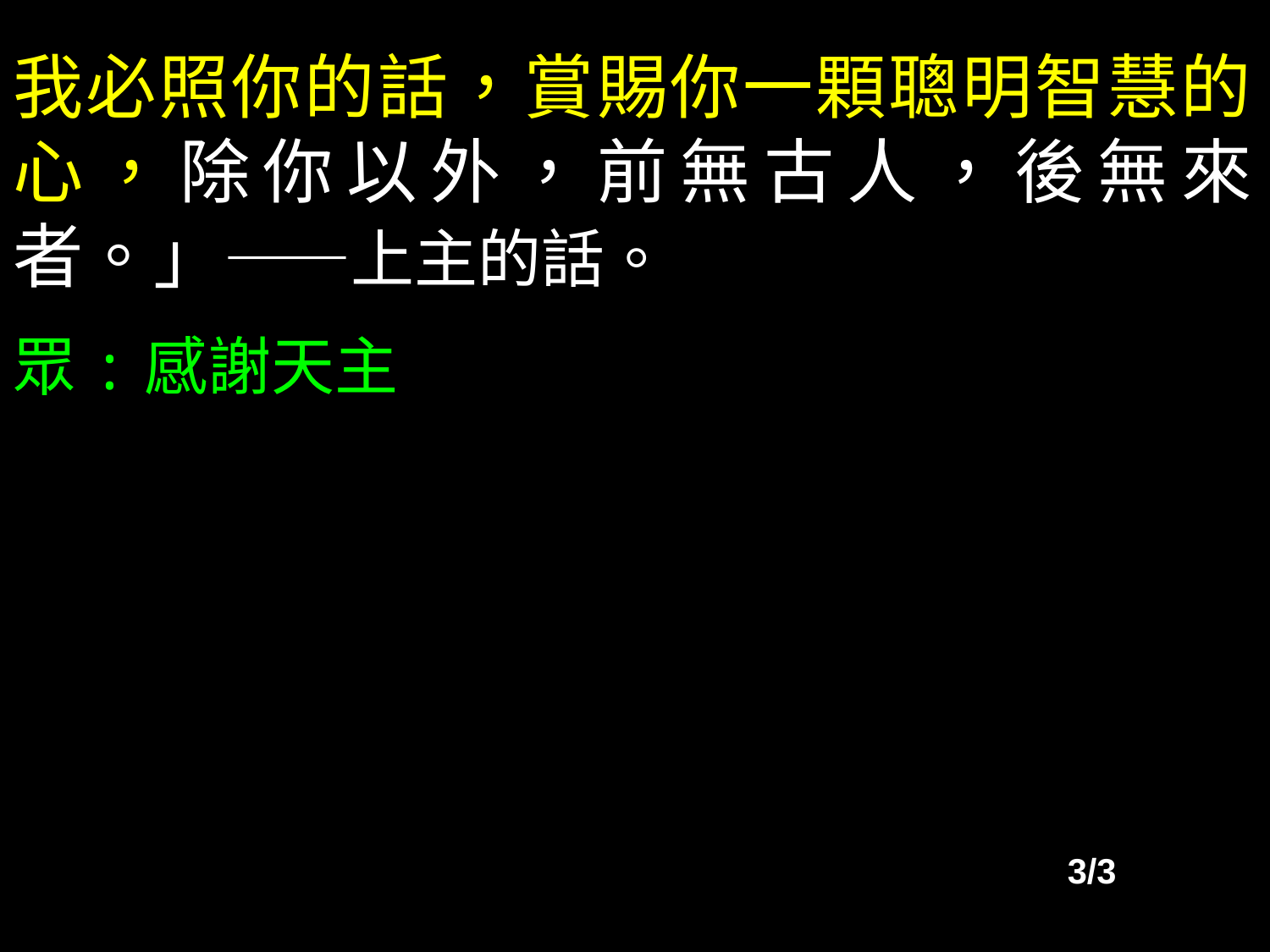

我必照你的話，賞賜你一顆聰明智慧的心，除你以外，前無古人，後無來者。」——上主的話。
眾:感謝天主
3/3